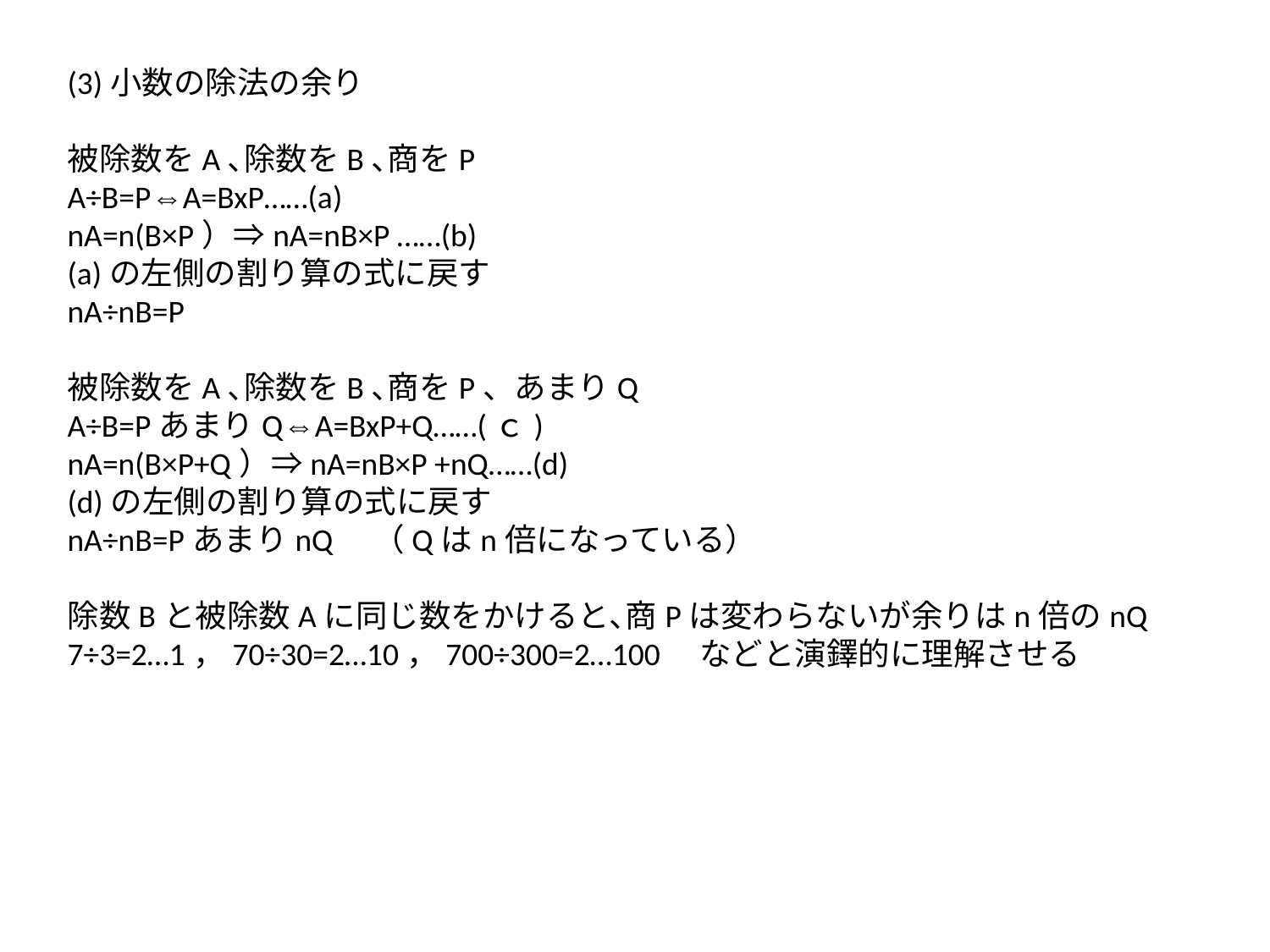

(3)小数の除法の余り

被除数をA､除数をB､商をP
A÷B=P⇔A=BxP……(a)
nA=n(B×P）⇒nA=nB×P ……(b)
(a)の左側の割り算の式に戻す
nA÷nB=P

被除数をA､除数をB､商をP、あまりQ
A÷B=PあまりQ⇔A=BxP+Q……(ｃ)
nA=n(B×P+Q）⇒nA=nB×P +nQ……(d)
(d)の左側の割り算の式に戻す
nA÷nB=PあまりnQ　（Qはn倍になっている）

除数Bと被除数Aに同じ数をかけると､商Pは変わらないが余りはn倍のnQ
7÷3=2…1，70÷30=2…10，700÷300=2…100　などと演鐸的に理解させる